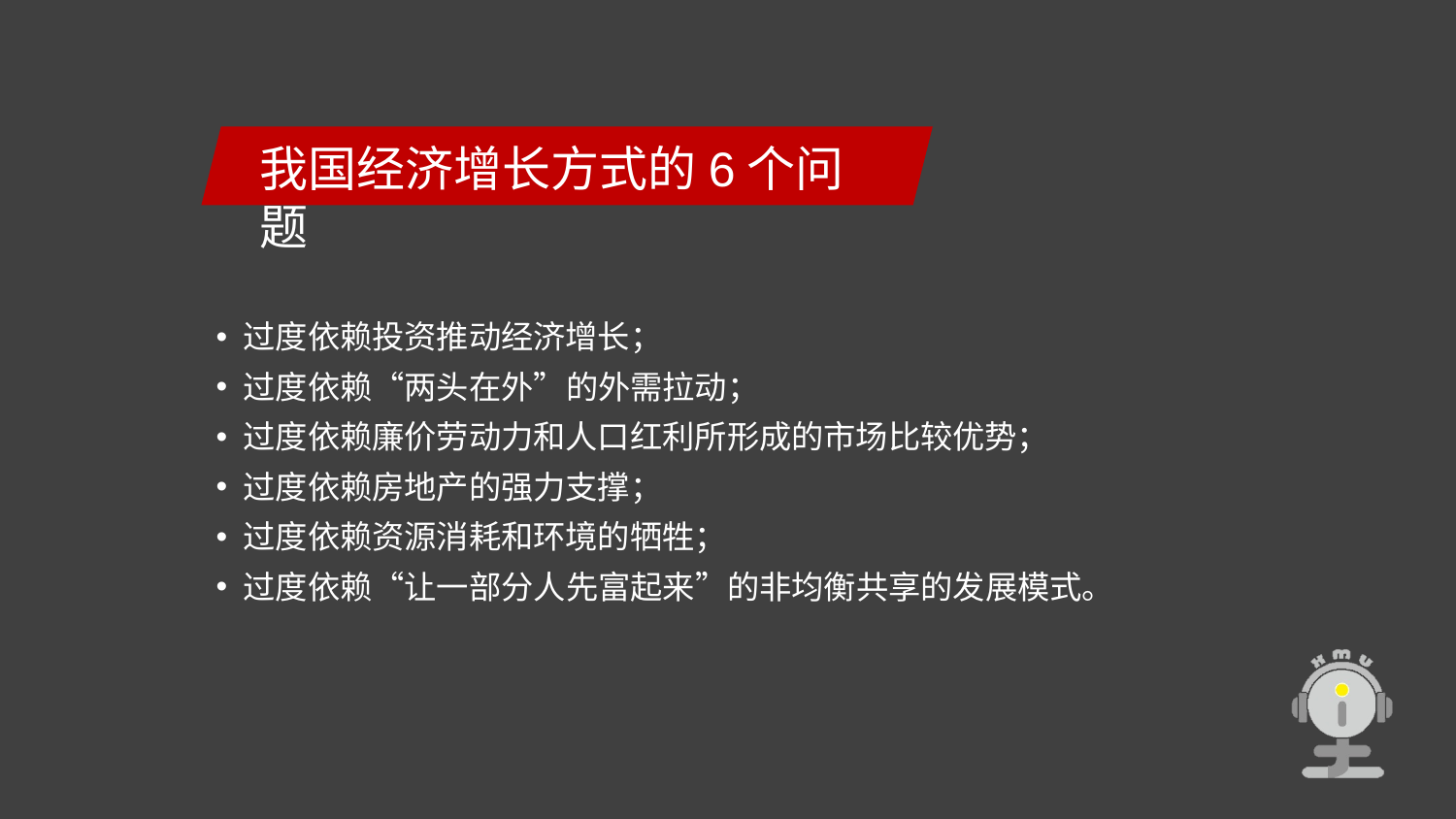

我国经济增长方式的6个问题
过度依赖投资推动经济增长；
过度依赖“两头在外”的外需拉动；
过度依赖廉价劳动力和人口红利所形成的市场比较优势；
过度依赖房地产的强力支撑；
过度依赖资源消耗和环境的牺牲；
过度依赖“让一部分人先富起来”的非均衡共享的发展模式。